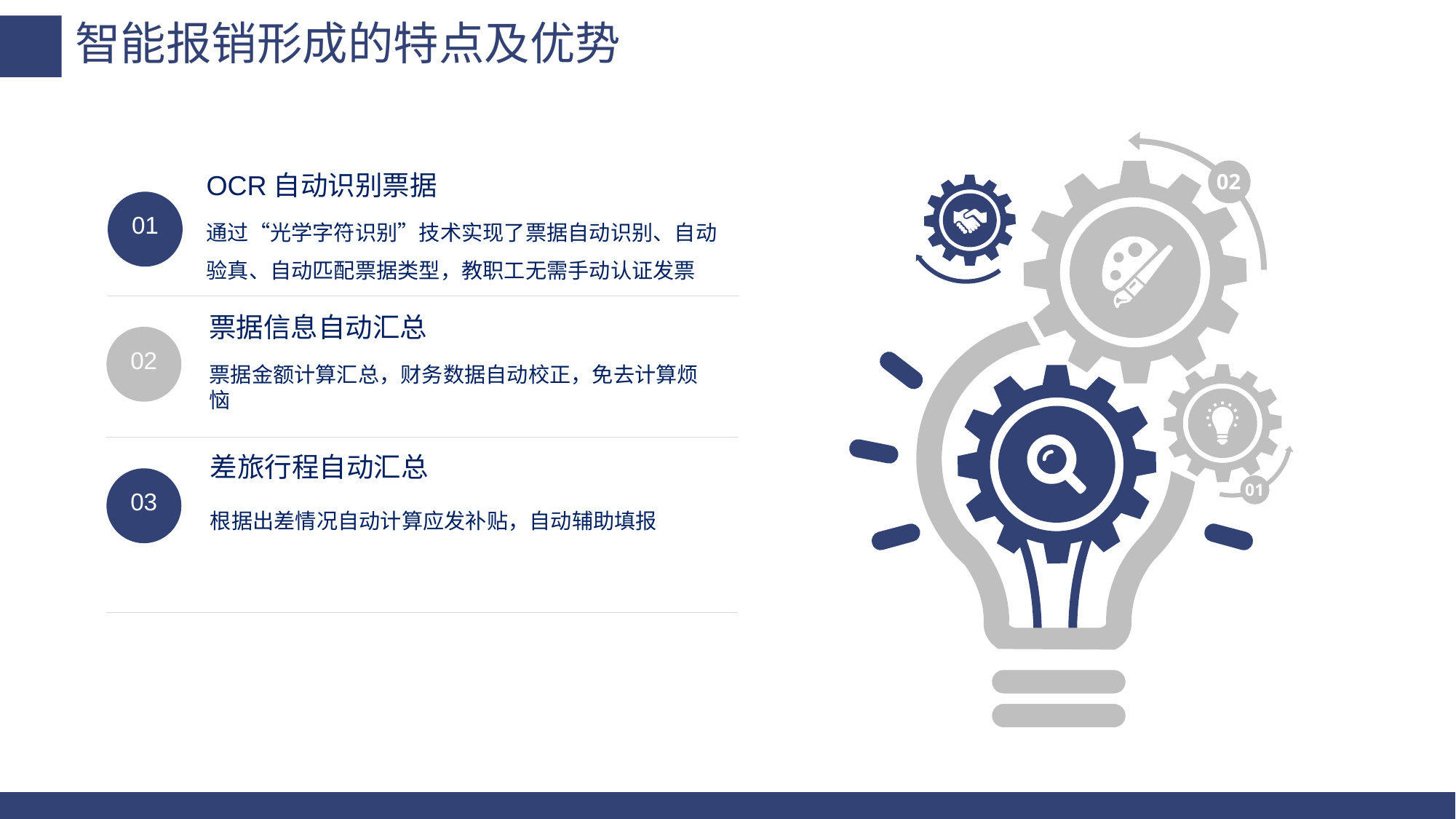

智能报销形成的特点及优势

02
OCR自动识别票据

01

通过“光学字符识别”技术实现了票据自动识别、自动验真、自动匹配票据类型，教职工无需手动认证发票

票据信息自动汇总

02

票据金额计算汇总，财务数据自动校正，免去计算烦恼

差旅行程自动汇总

03
01

根据出差情况自动计算应发补贴，自动辅助填报